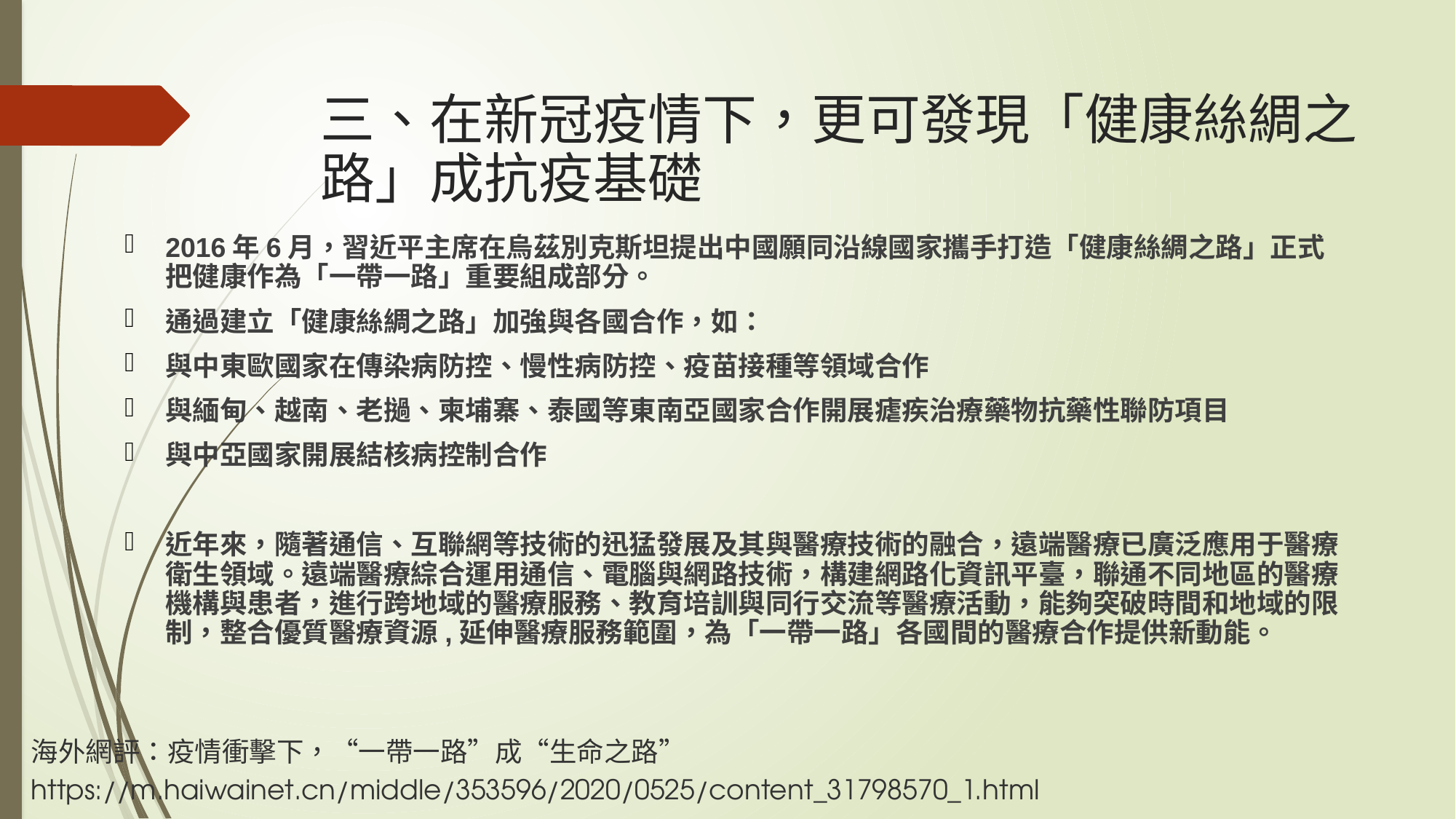

# 三、在新冠疫情下，更可發現「健康絲綢之路」成抗疫基礎
2016年6月，習近平主席在烏茲別克斯坦提出中國願同沿線國家攜手打造「健康絲綢之路」正式把健康作為「一帶一路」重要組成部分。
通過建立「健康絲綢之路」加強與各國合作，如：
與中東歐國家在傳染病防控、慢性病防控、疫苗接種等領域合作
與緬甸、越南、老撾、柬埔寨、泰國等東南亞國家合作開展瘧疾治療藥物抗藥性聯防項目
與中亞國家開展結核病控制合作

近年來，隨著通信、互聯網等技術的迅猛發展及其與醫療技術的融合，遠端醫療已廣泛應用于醫療衛生領域。遠端醫療綜合運用通信、電腦與網路技術，構建網路化資訊平臺，聯通不同地區的醫療機構與患者，進行跨地域的醫療服務、教育培訓與同行交流等醫療活動，能夠突破時間和地域的限制，整合優質醫療資源,延伸醫療服務範圍，為「一帶一路」各國間的醫療合作提供新動能。

海外網評：疫情衝擊下，“一帶一路”成“生命之路” https://m.haiwainet.cn/middle/353596/2020/0525/content_31798570_1.html